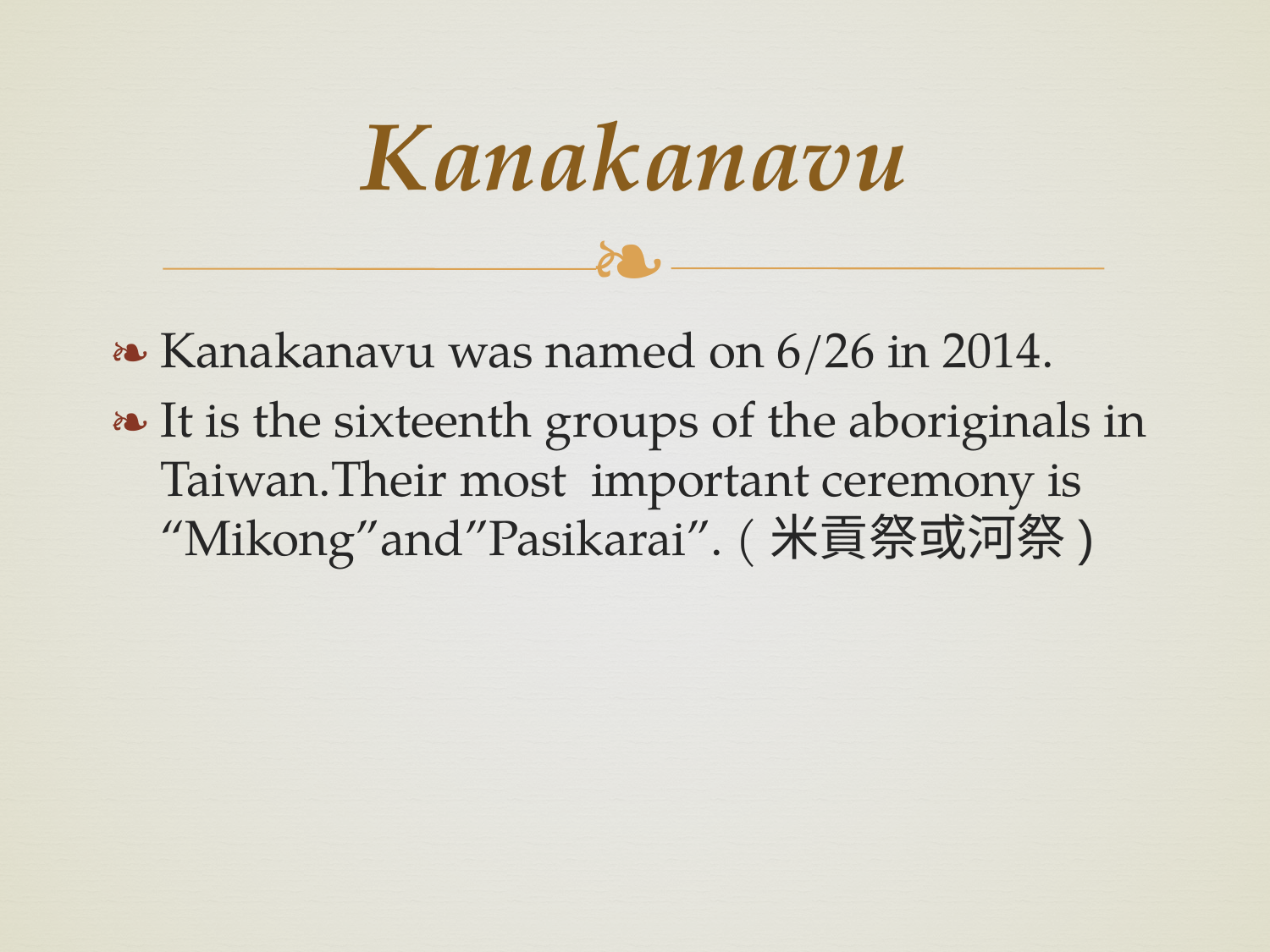

# Kanakanavu
Kanakanavu was named on 6/26 in 2014.
It is the sixteenth groups of the aboriginals in Taiwan.Their most  important ceremony is “Mikong”and”Pasikarai”. (米貢祭或河祭)